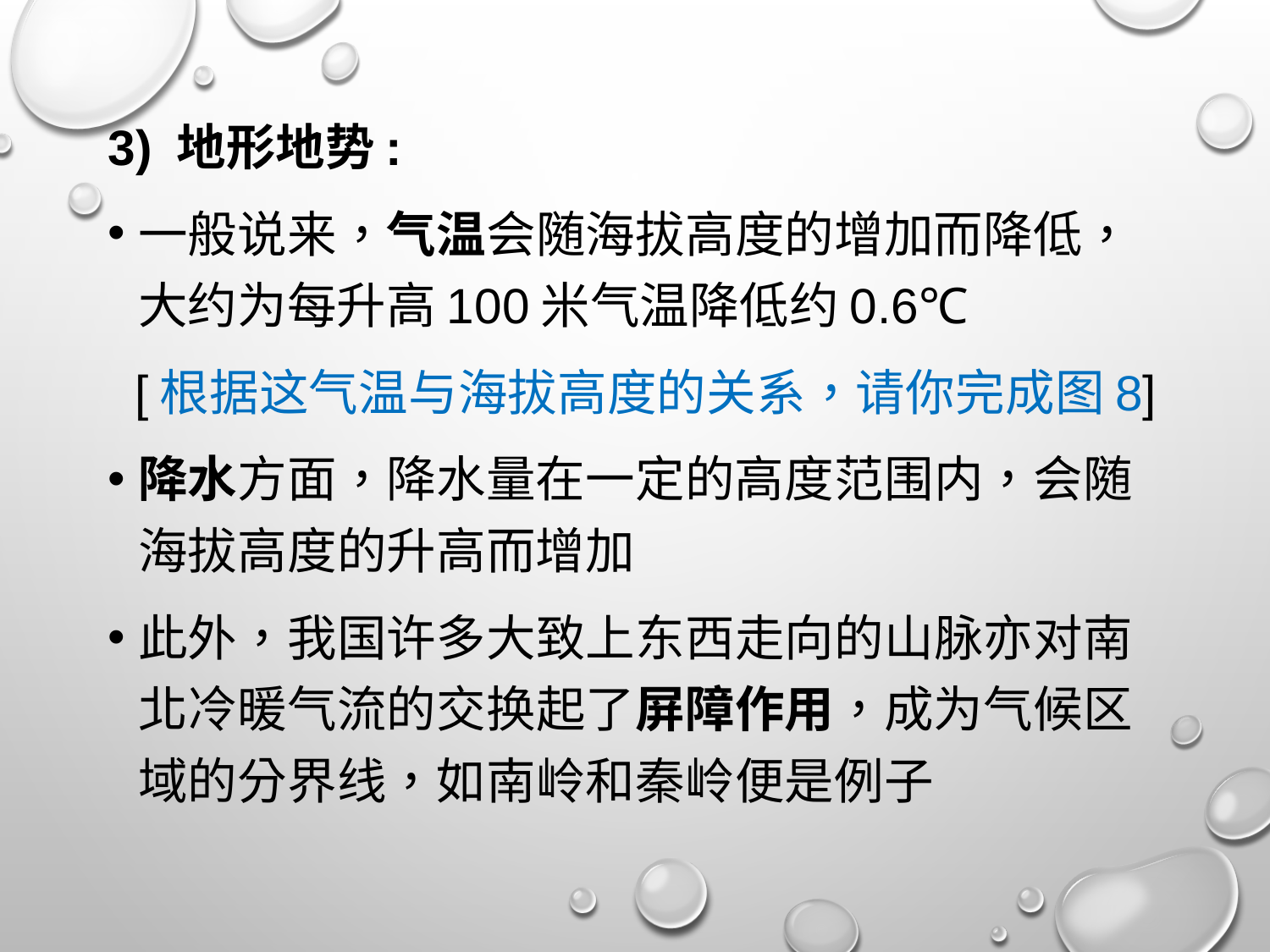

3) 地形地势:
一般说来，气温会随海拔高度的增加而降低，大约为每升高100米气温降低约0.6℃
  [根据这气温与海拔高度的关系，请你完成图8]
降水方面，降水量在一定的高度范围内，会随海拔高度的升高而增加
此外，我国许多大致上东西走向的山脉亦对南北冷暖气流的交换起了屏障作用，成为气候区域的分界线，如南岭和秦岭便是例子